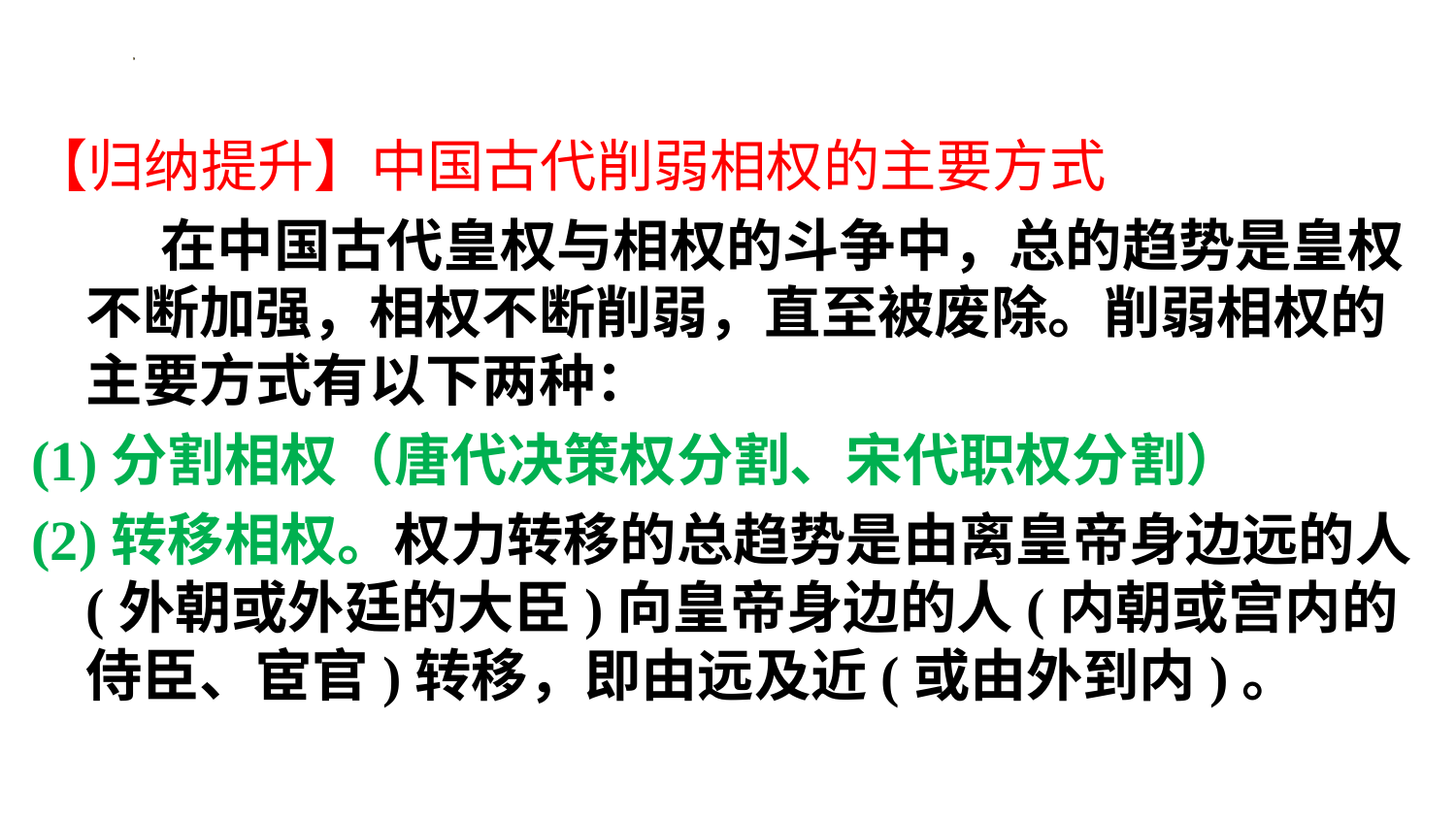

【归纳提升】中国古代削弱相权的主要方式
         在中国古代皇权与相权的斗争中，总的趋势是皇权不断加强，相权不断削弱，直至被废除。削弱相权的主要方式有以下两种：
(1)分割相权（唐代决策权分割、宋代职权分割）
(2)转移相权。权力转移的总趋势是由离皇帝身边远的人(外朝或外廷的大臣)向皇帝身边的人(内朝或宫内的侍臣、宦官)转移，即由远及近(或由外到内)。